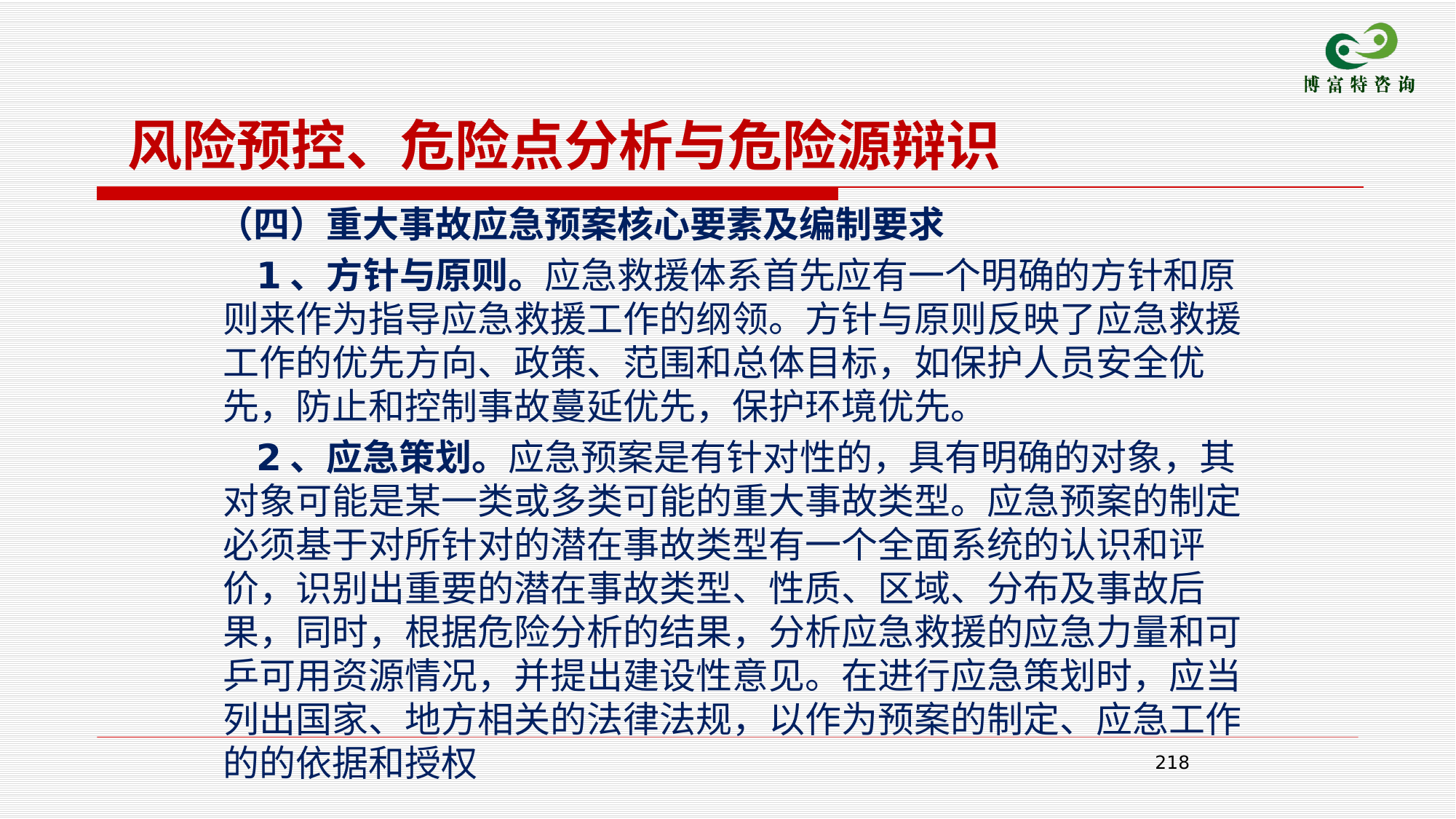

风险预控、危险点分析与危险源辩识
     （四）重大事故应急预案核心要素及编制要求
       1、方针与原则。应急救援体系首先应有一个明确的方针和原则来作为指导应急救援工作的纲领。方针与原则反映了应急救援工作的优先方向、政策、范围和总体目标，如保护人员安全优先，防止和控制事故蔓延优先，保护环境优先。
       2、应急策划。应急预案是有针对性的，具有明确的对象，其对象可能是某一类或多类可能的重大事故类型。应急预案的制定必须基于对所针对的潜在事故类型有一个全面系统的认识和评价，识别出重要的潜在事故类型、性质、区域、分布及事故后果，同时，根据危险分析的结果，分析应急救援的应急力量和可乒可用资源情况，并提出建设性意见。在进行应急策划时，应当列出国家、地方相关的法律法规，以作为预案的制定、应急工作的的依据和授权

218